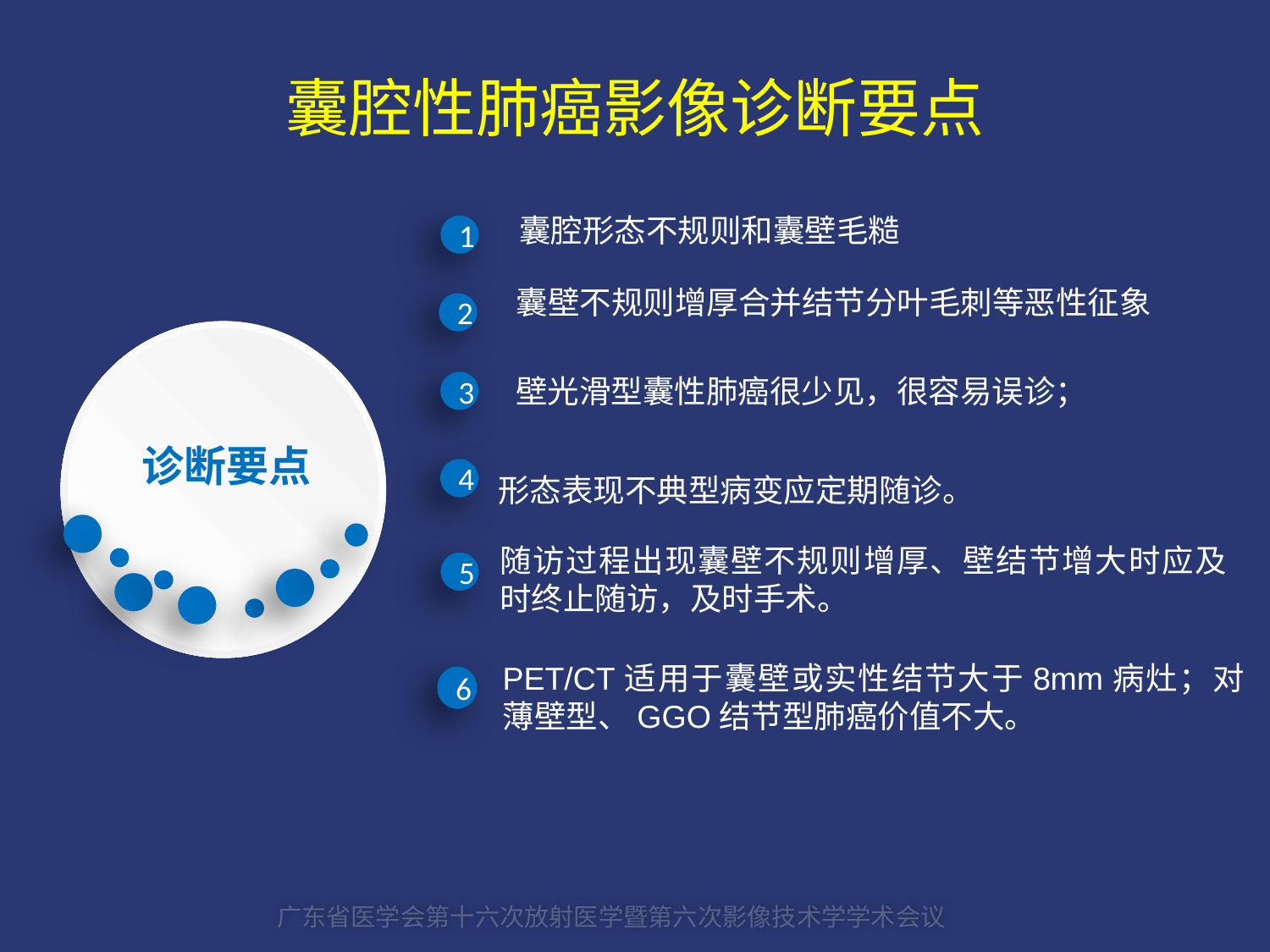

# 囊腔性肺癌影像诊断要点
1
囊腔形态不规则和囊壁毛糙
2
囊壁不规则增厚合并结节分叶毛刺等恶性征象

壁光滑型囊性肺癌很少见，很容易误诊；
3
诊断要点
4
形态表现不典型病变应定期随诊。

随访过程出现囊壁不规则增厚、壁结节增大时应及时终止随访，及时手术。

5

PET/CT适用于囊壁或实性结节大于8mm病灶；对薄壁型、GGO结节型肺癌价值不大。
6
34